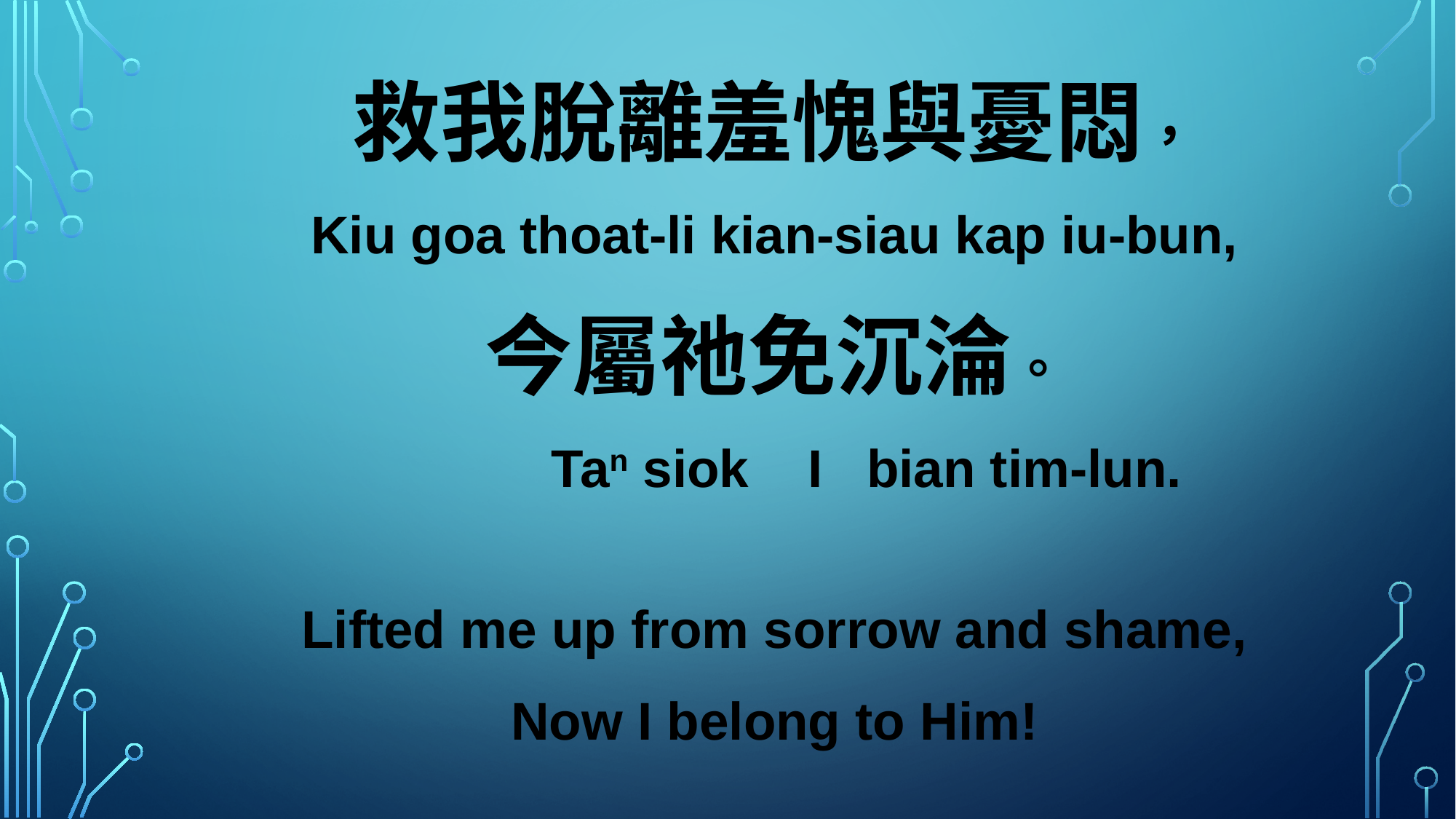

救我脫離羞愧與憂悶，
Kiu goa thoat-li kian-siau kap iu-bun,
今屬祂免沉淪。
                       Tan siok    I   bian tim-lun.

Lifted me up from sorrow and shame,
Now I belong to Him!